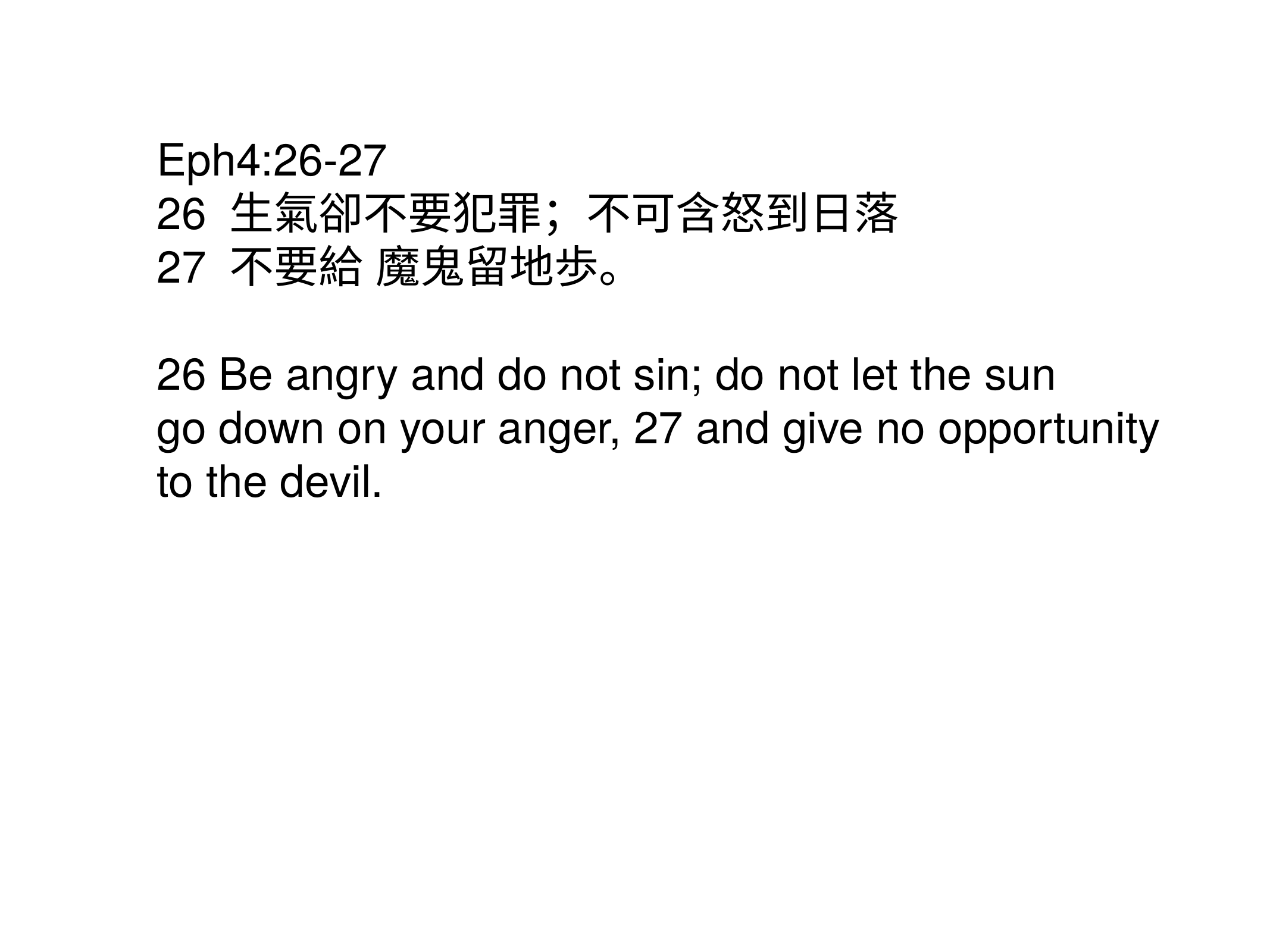

Eph4:26-27
26 生氣卻不要犯罪；不可含怒到日落
27 不要給 魔鬼留地歩。

26 Be angry and do not sin; do not let the sun
go down on your anger, 27 and give no opportunity
to the devil.